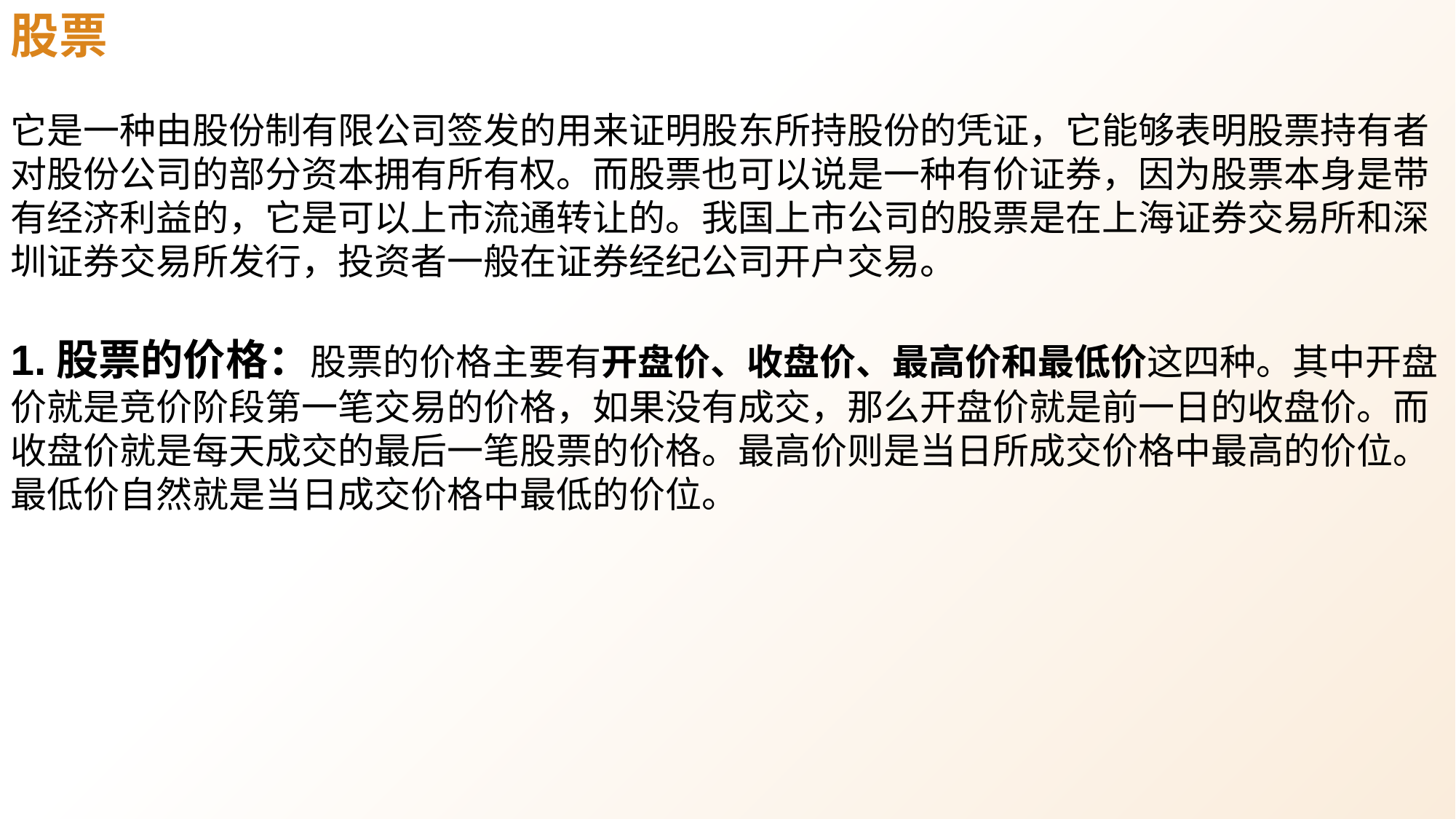

股票

它是一种由股份制有限公司签发的用来证明股东所持股份的凭证，它能够表明股票持有者对股份公司的部分资本拥有所有权。而股票也可以说是一种有价证券，因为股票本身是带有经济利益的，它是可以上市流通转让的。我国上市公司的股票是在上海证券交易所和深圳证券交易所发行，投资者一般在证券经纪公司开户交易。

1.股票的价格：股票的价格主要有开盘价、收盘价、最高价和最低价这四种。其中开盘价就是竞价阶段第一笔交易的价格，如果没有成交，那么开盘价就是前一日的收盘价。而收盘价就是每天成交的最后一笔股票的价格。最高价则是当日所成交价格中最高的价位。最低价自然就是当日成交价格中最低的价位。